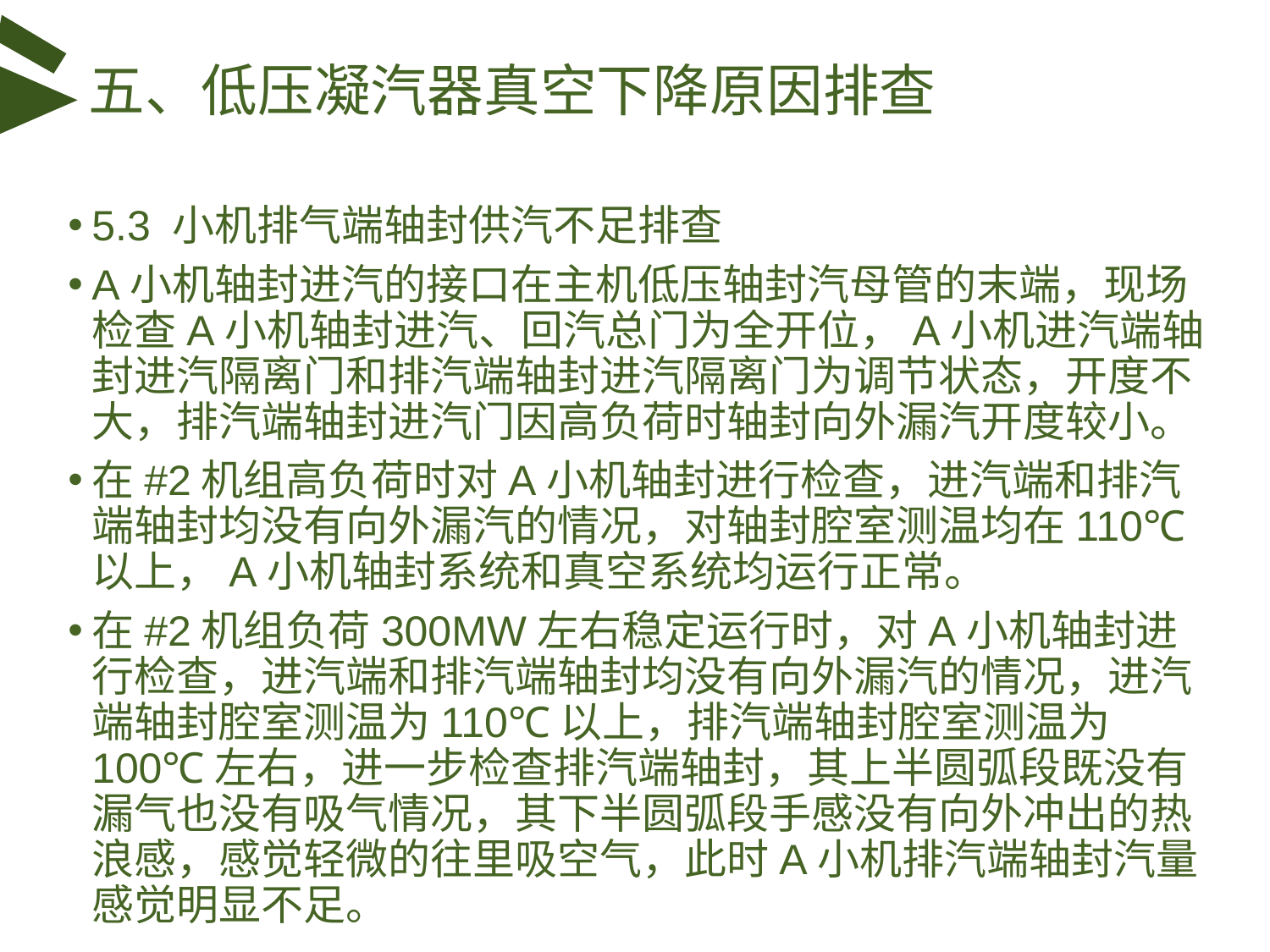

# 五、低压凝汽器真空下降原因排查
5.3 小机排气端轴封供汽不足排查
A小机轴封进汽的接口在主机低压轴封汽母管的末端，现场检查A小机轴封进汽、回汽总门为全开位，A小机进汽端轴封进汽隔离门和排汽端轴封进汽隔离门为调节状态，开度不大，排汽端轴封进汽门因高负荷时轴封向外漏汽开度较小。
在#2机组高负荷时对A小机轴封进行检查，进汽端和排汽端轴封均没有向外漏汽的情况，对轴封腔室测温均在110℃以上，A小机轴封系统和真空系统均运行正常。
在#2机组负荷300MW左右稳定运行时，对A小机轴封进行检查，进汽端和排汽端轴封均没有向外漏汽的情况，进汽端轴封腔室测温为110℃以上，排汽端轴封腔室测温为100℃左右，进一步检查排汽端轴封，其上半圆弧段既没有漏气也没有吸气情况，其下半圆弧段手感没有向外冲出的热浪感，感觉轻微的往里吸空气，此时A小机排汽端轴封汽量感觉明显不足。